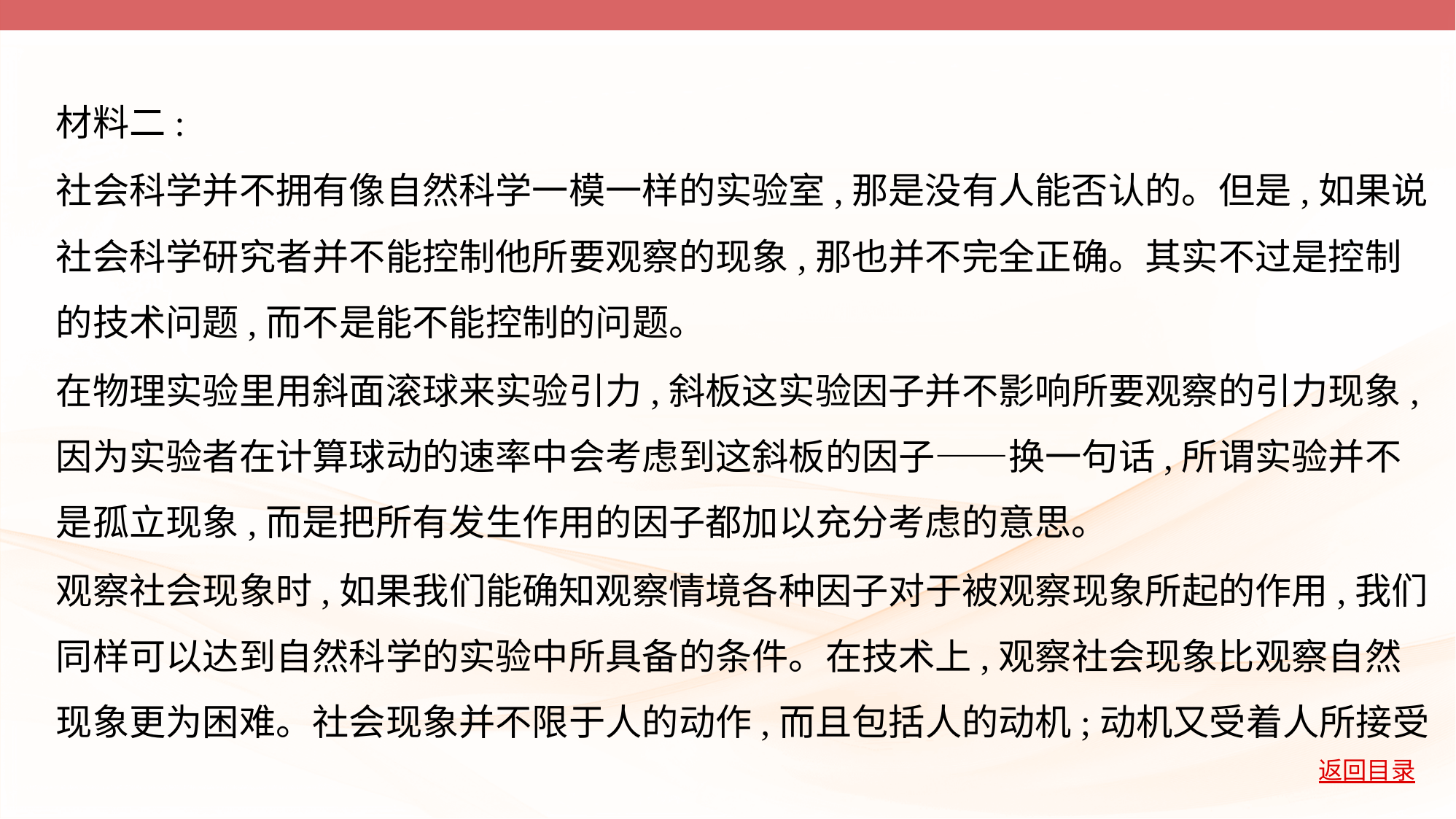

材料二:
社会科学并不拥有像自然科学一模一样的实验室,那是没有人能否认的。但是,如果说
社会科学研究者并不能控制他所要观察的现象,那也并不完全正确。其实不过是控制
的技术问题,而不是能不能控制的问题。
在物理实验里用斜面滚球来实验引力,斜板这实验因子并不影响所要观察的引力现象,
因为实验者在计算球动的速率中会考虑到这斜板的因子——换一句话,所谓实验并不
是孤立现象,而是把所有发生作用的因子都加以充分考虑的意思。
观察社会现象时,如果我们能确知观察情境各种因子对于被观察现象所起的作用,我们
同样可以达到自然科学的实验中所具备的条件。在技术上,观察社会现象比观察自然
现象更为困难。社会现象并不限于人的动作,而且包括人的动机;动机又受着人所接受